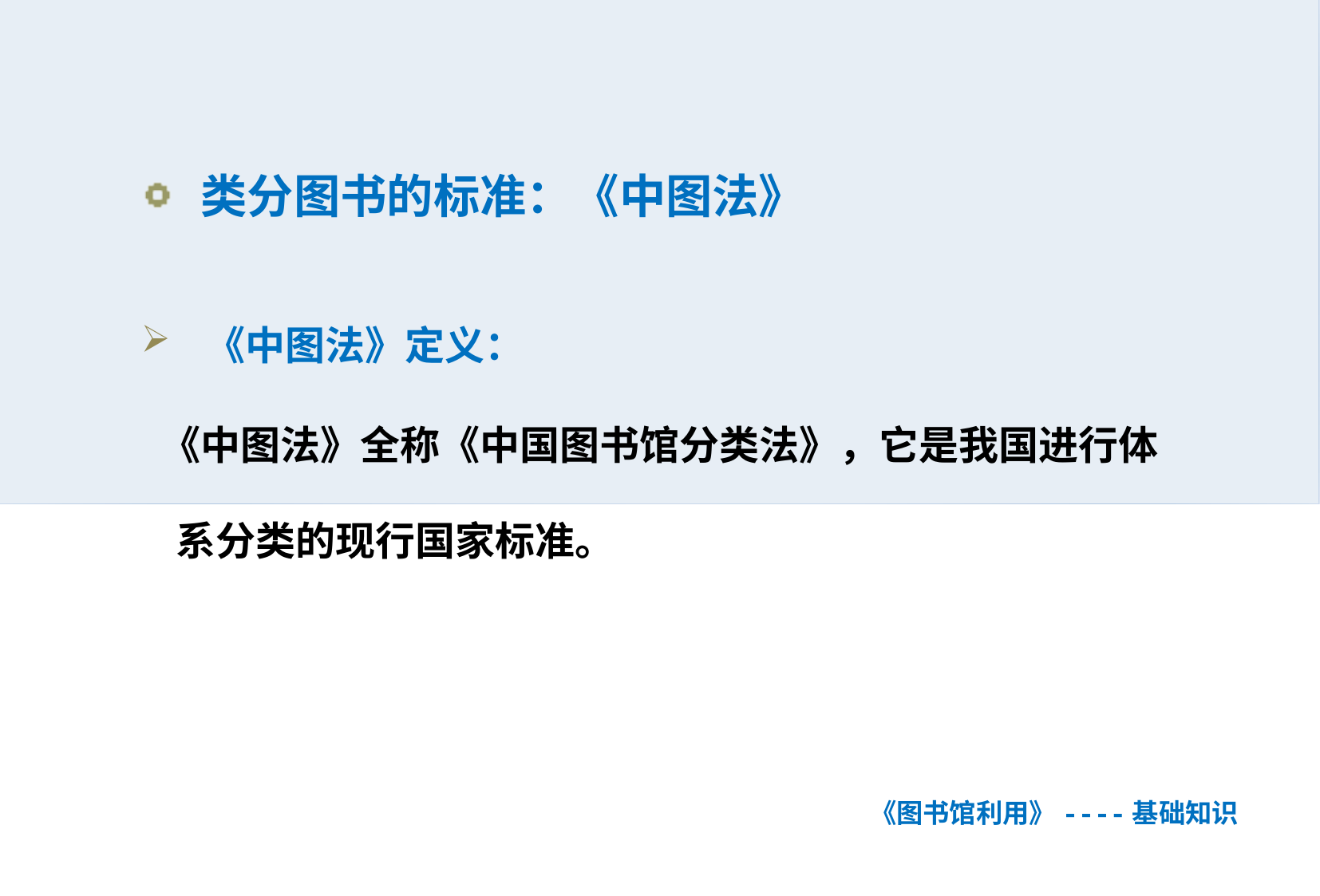

类分图书的标准：《中图法》

 《中图法》定义：
 《中图法》全称《中国图书馆分类法》，它是我国进行体系分类的现行国家标准。
《图书馆利用》----基础知识